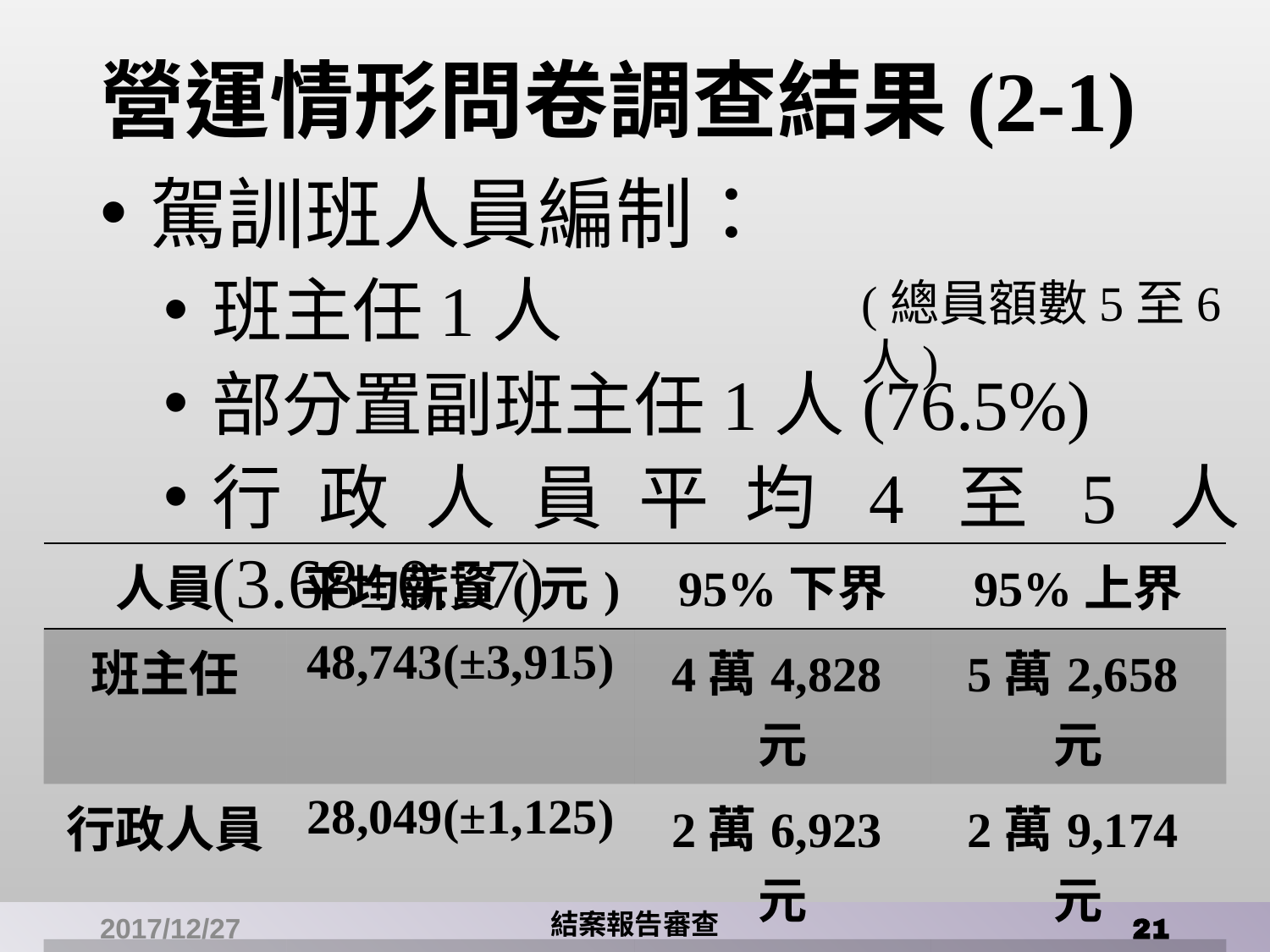

# 營運情形問卷調查結果(2-1)
駕訓班人員編制：
班主任1人
部分置副班主任1人(76.5%)
行政人員平均4至5人(3.68±0.57)
(總員額數5至6人)
| 人員 | 平均薪資(元) | 95%下界 | 95%上界 |
| --- | --- | --- | --- |
| 班主任 | 48,743(±3,915) | 4萬4,828元 | 5萬2,658元 |
| 行政人員 | 28,049(±1,125) | 2萬6,923元 | 2萬9,174元 |
| 教練 | - | 最低3.5萬元 | 最高6萬元 |
2017/12/27
結案報告審查
21